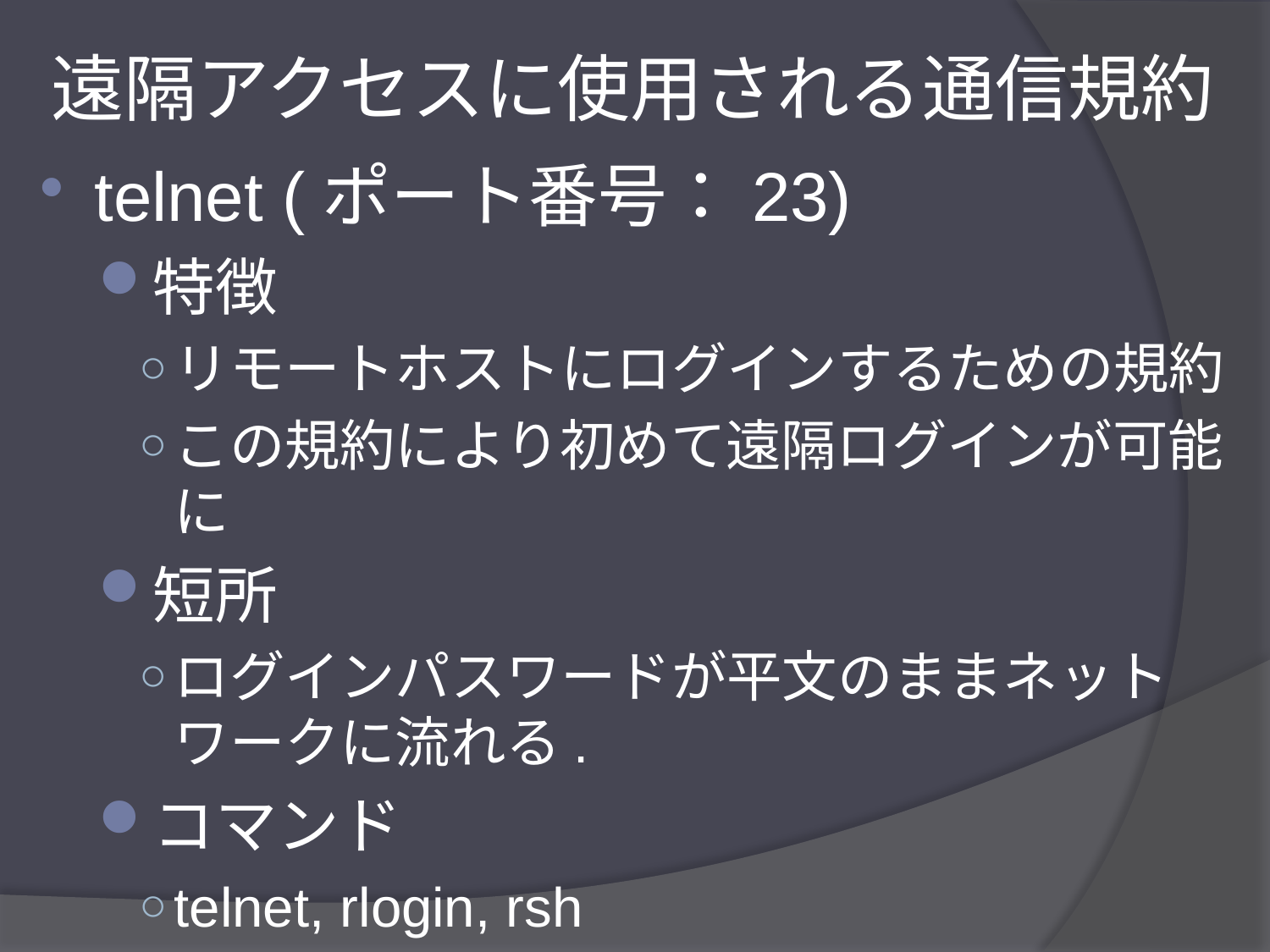

# 遠隔アクセスに使用される通信規約
telnet (ポート番号：23)
特徴
リモートホストにログインするための規約
この規約により初めて遠隔ログインが可能に
短所
ログインパスワードが平文のままネットワークに流れる.
コマンド
telnet, rlogin, rsh